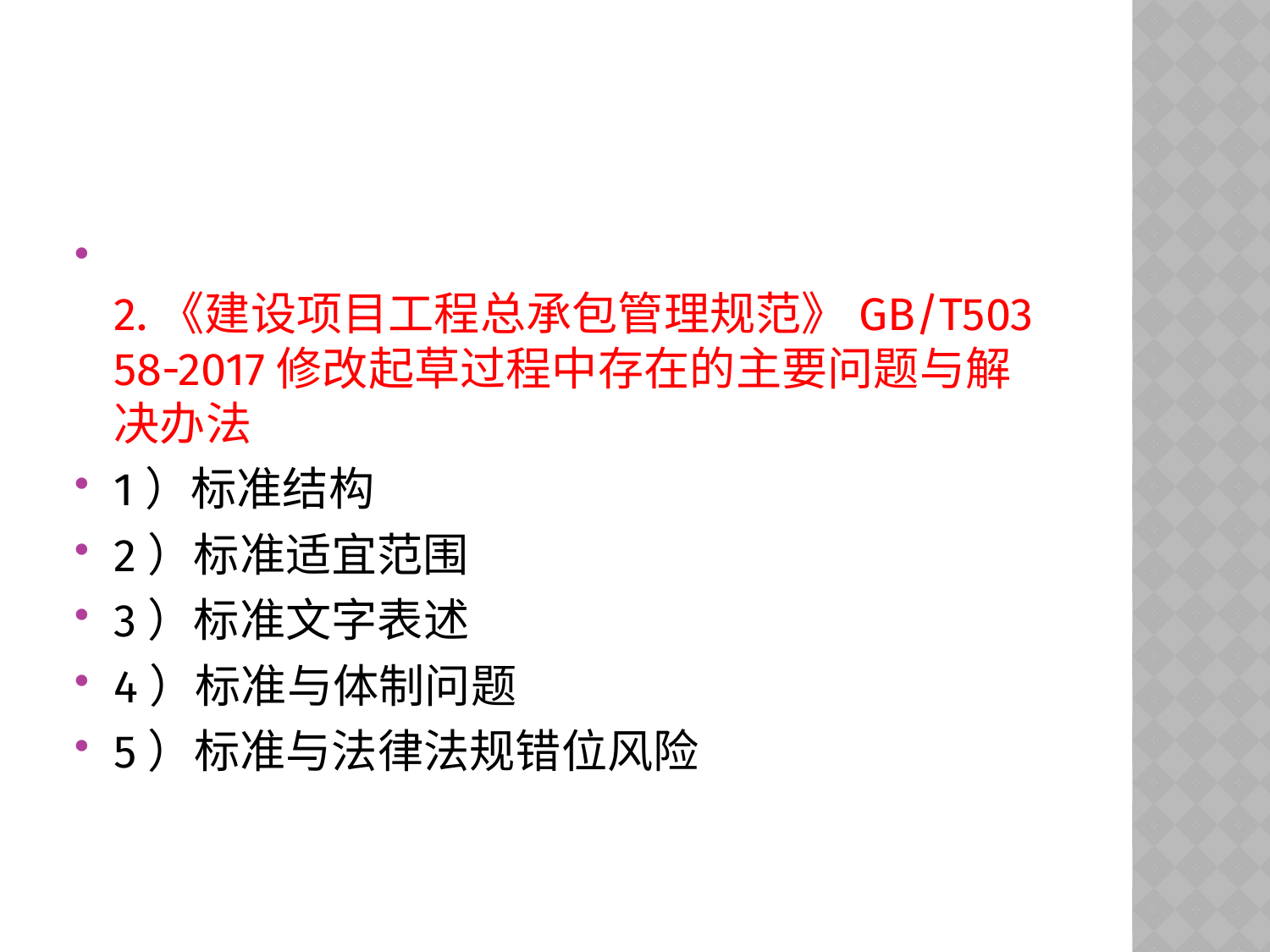

#
 2.《建设项目工程总承包管理规范》GB/T50358-2017修改起草过程中存在的主要问题与解决办法
1）标准结构
2）标准适宜范围
3）标准文字表述
4）标准与体制问题
5）标准与法律法规错位风险